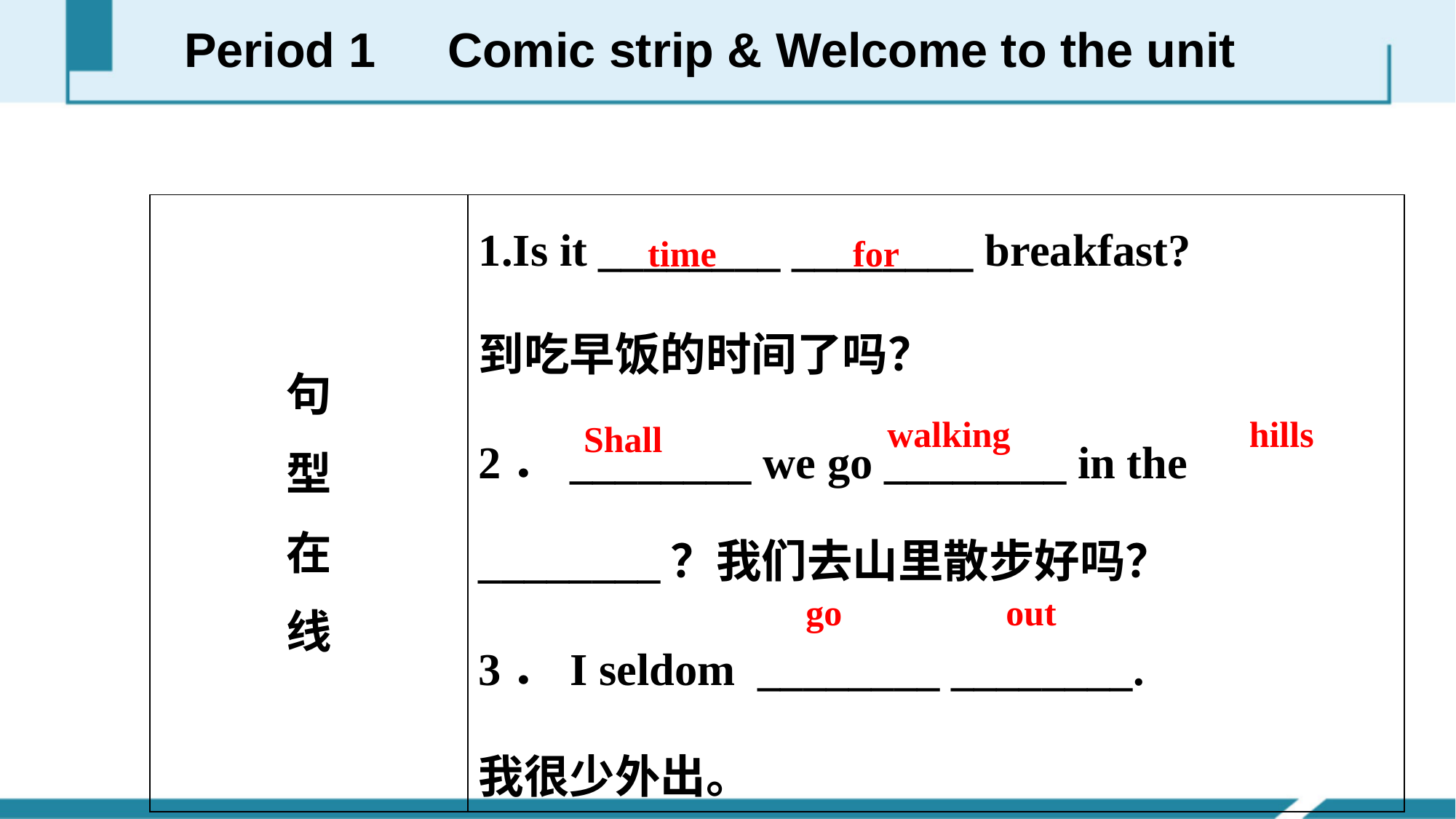

Period 1　Comic strip & Welcome to the unit
| 句 型 在 线 | 1.Is it \_\_\_\_\_\_\_\_ \_\_\_\_\_\_\_\_ breakfast? 到吃早饭的时间了吗？ 2．\_\_\_\_\_\_\_\_ we go \_\_\_\_\_\_\_\_ in the \_\_\_\_\_\_\_\_？我们去山里散步好吗？ 3．I seldom \_\_\_\_\_\_\_\_ \_\_\_\_\_\_\_\_. 我很少外出。 |
| --- | --- |
time               for

walking
hills
Shall
go                  out